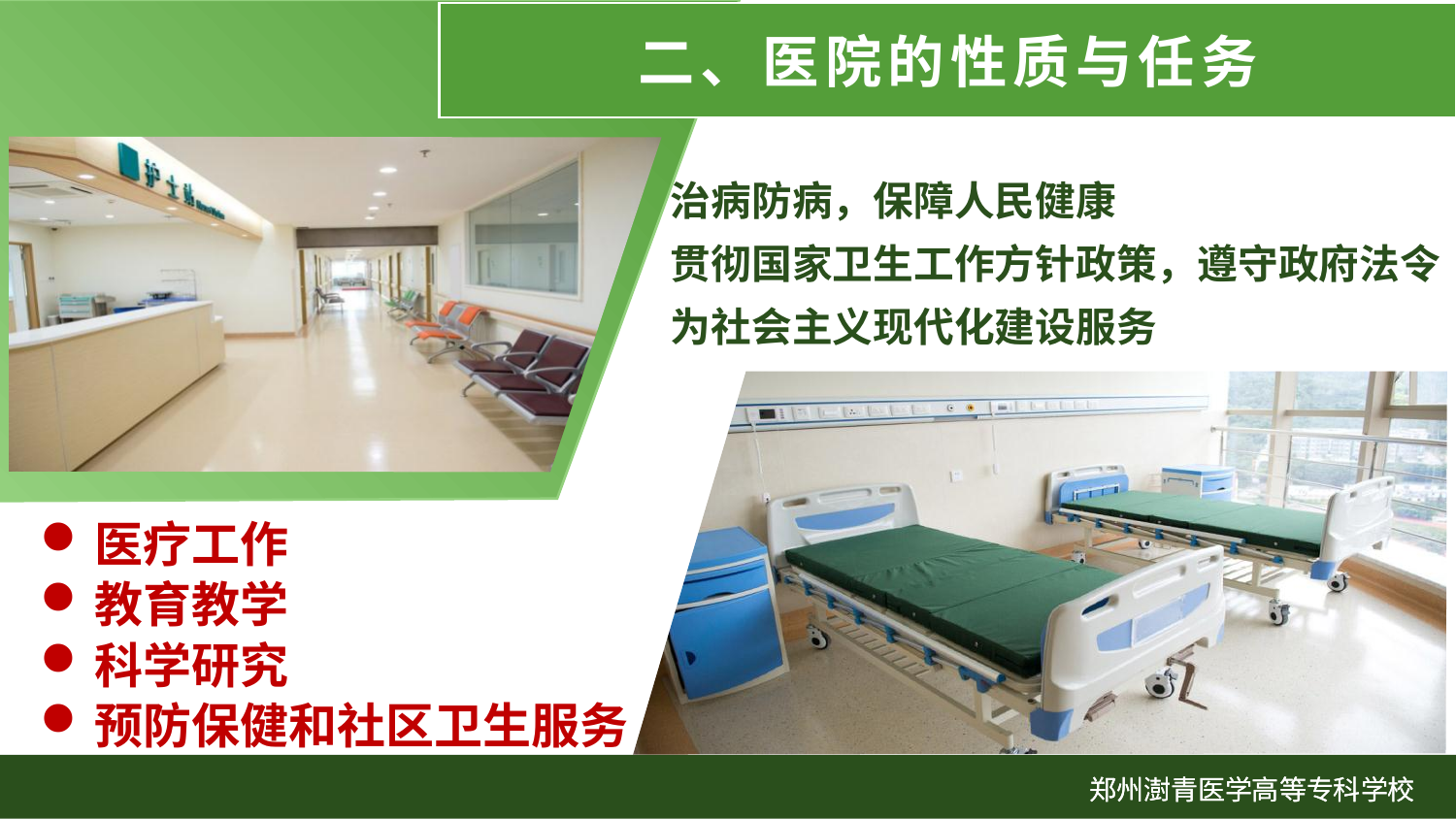

二、医院的性质与任务

治病防病，保障人民健康
贯彻国家卫生工作方针政策，遵守政府法令
为社会主义现代化建设服务

医疗工作
教育教学
科学研究
预防保健和社区卫生服务